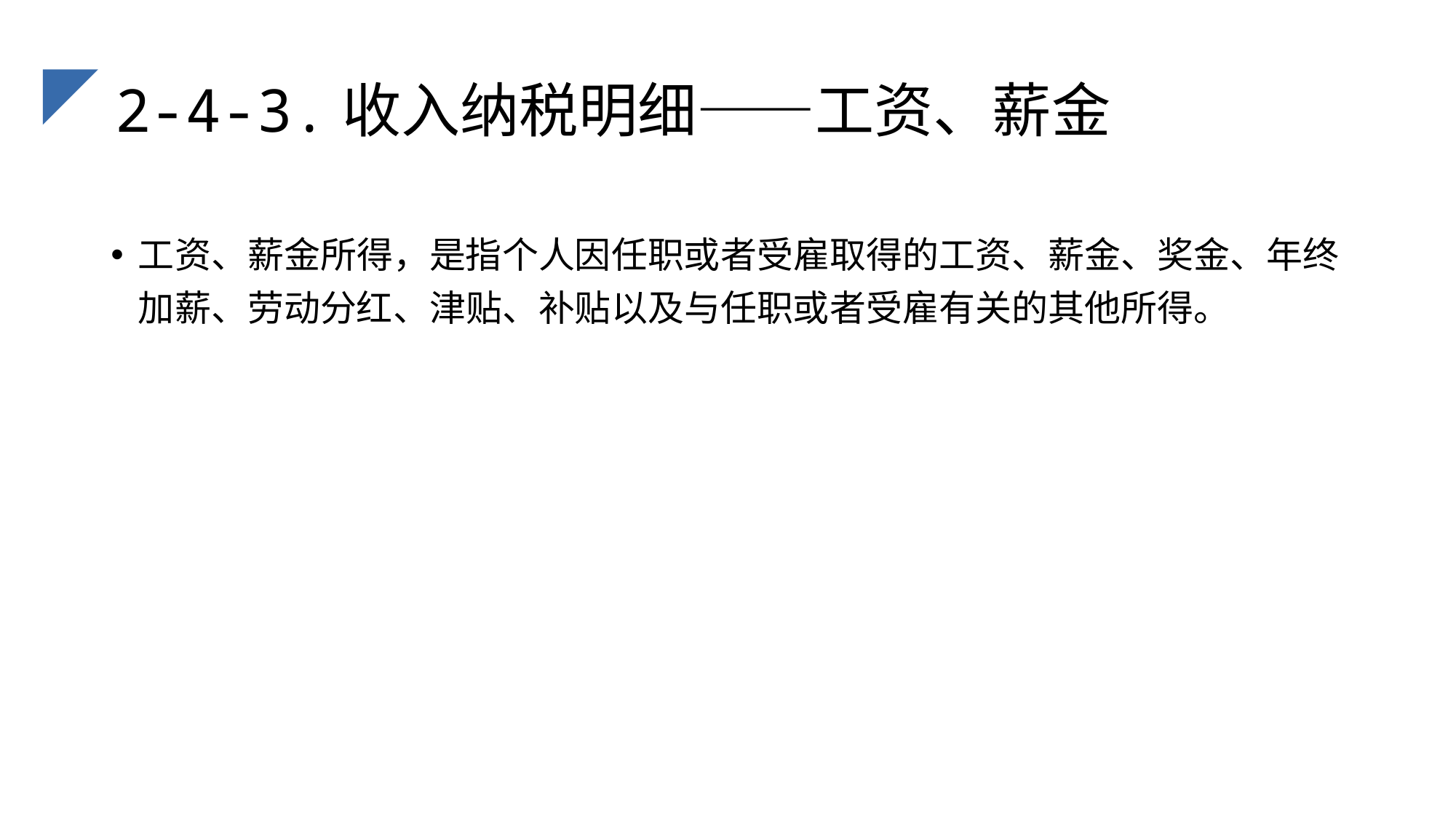

# 2-4-3.收入纳税明细——工资、薪金
工资、薪金所得，是指个人因任职或者受雇取得的工资、薪金、奖金、年终加薪、劳动分红、津贴、补贴以及与任职或者受雇有关的其他所得。